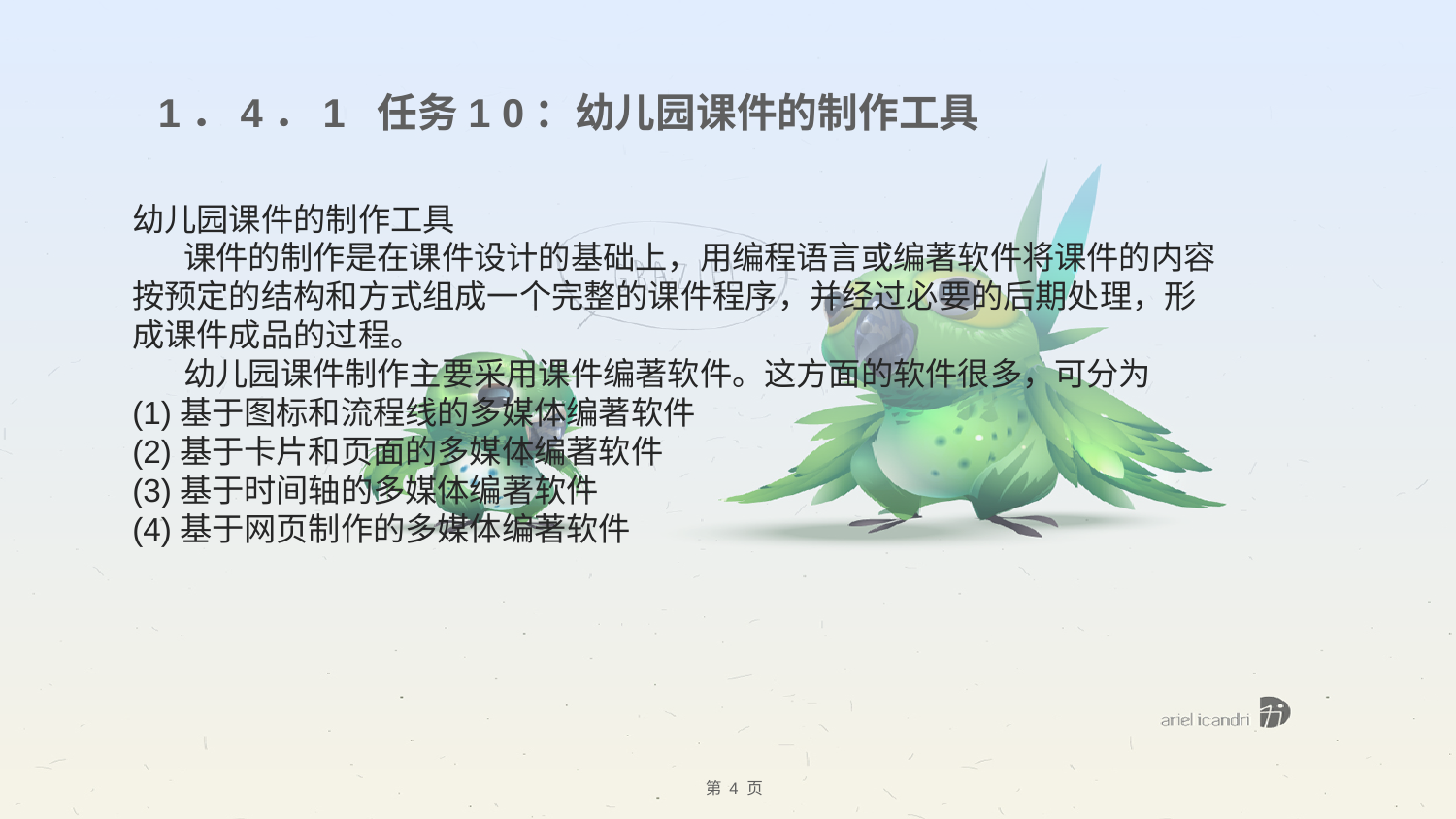

1．4．1  任务1 0：幼儿园课件的制作工具
幼儿园课件的制作工具
      课件的制作是在课件设计的基础上，用编程语言或编著软件将课件的内容按预定的结构和方式组成一个完整的课件程序，并经过必要的后期处理，形成课件成品的过程。
      幼儿园课件制作主要采用课件编著软件。这方面的软件很多，可分为
(1)基于图标和流程线的多媒体编著软件
(2)基于卡片和页面的多媒体编著软件
(3)基于时间轴的多媒体编著软件
(4)基于网页制作的多媒体编著软件

第 4 页